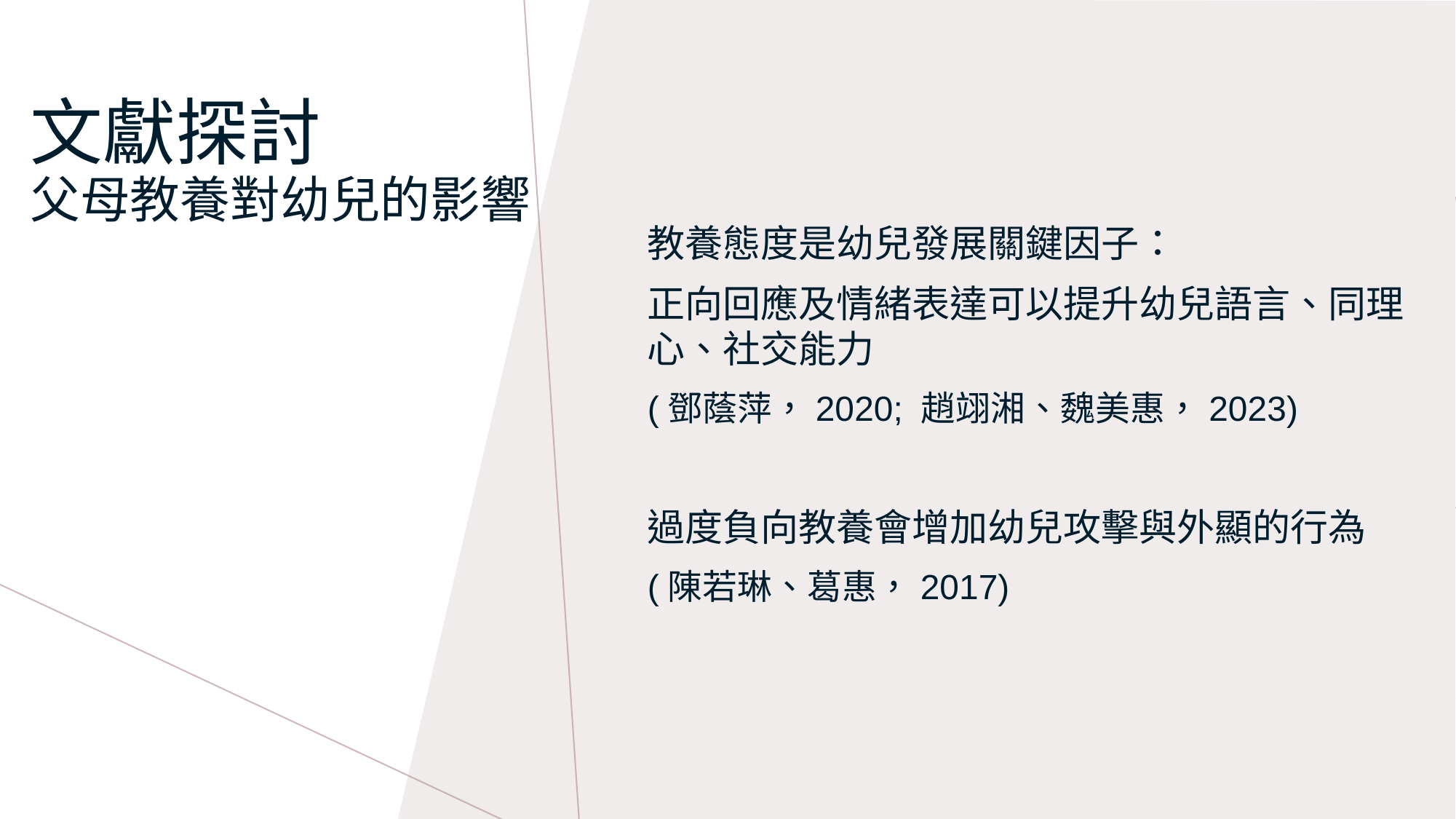

# 文獻探討 父母教養對幼兒的影響
教養態度是幼兒發展關鍵因子：
正向回應及情緒表達可以提升幼兒語言、同理心、社交能力
(鄧蔭萍，2020; 趙翊湘、魏美惠，2023)

過度負向教養會增加幼兒攻擊與外顯的行為
(陳若琳、葛惠，2017)